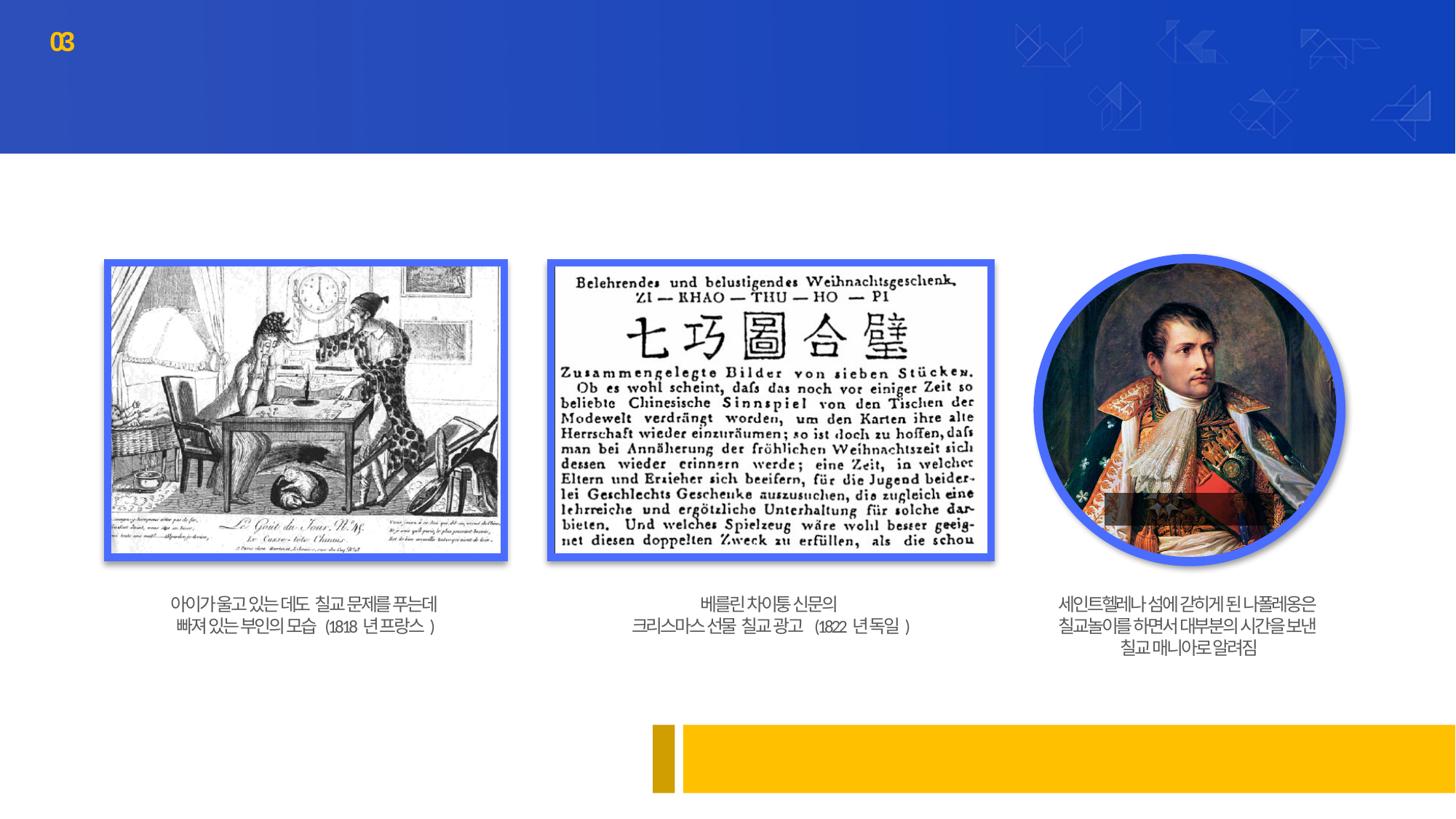

03
칠교의 세계 전파
# 칠교가 세계 최고의 인기 퍼즐이었다는 게 사실인가요?

칠교 매니아 나폴레옹
세인트헬레나 섬에 갇히게 된 나폴레옹은
칠교놀이를 하면서 대부분의 시간을 보낸  칠교 매니아로 알려짐

베를린 차이퉁 신문의
크리스마스 선물  칠교 광고  (1822년 독일)

아이가 울고 있는 데도  칠교 문제를 푸는데
빠져 있는 부인의 모습 (1818년 프랑스)

19세기~20세기 초 세계에서 가장 인기 있었던 퍼즐 게임